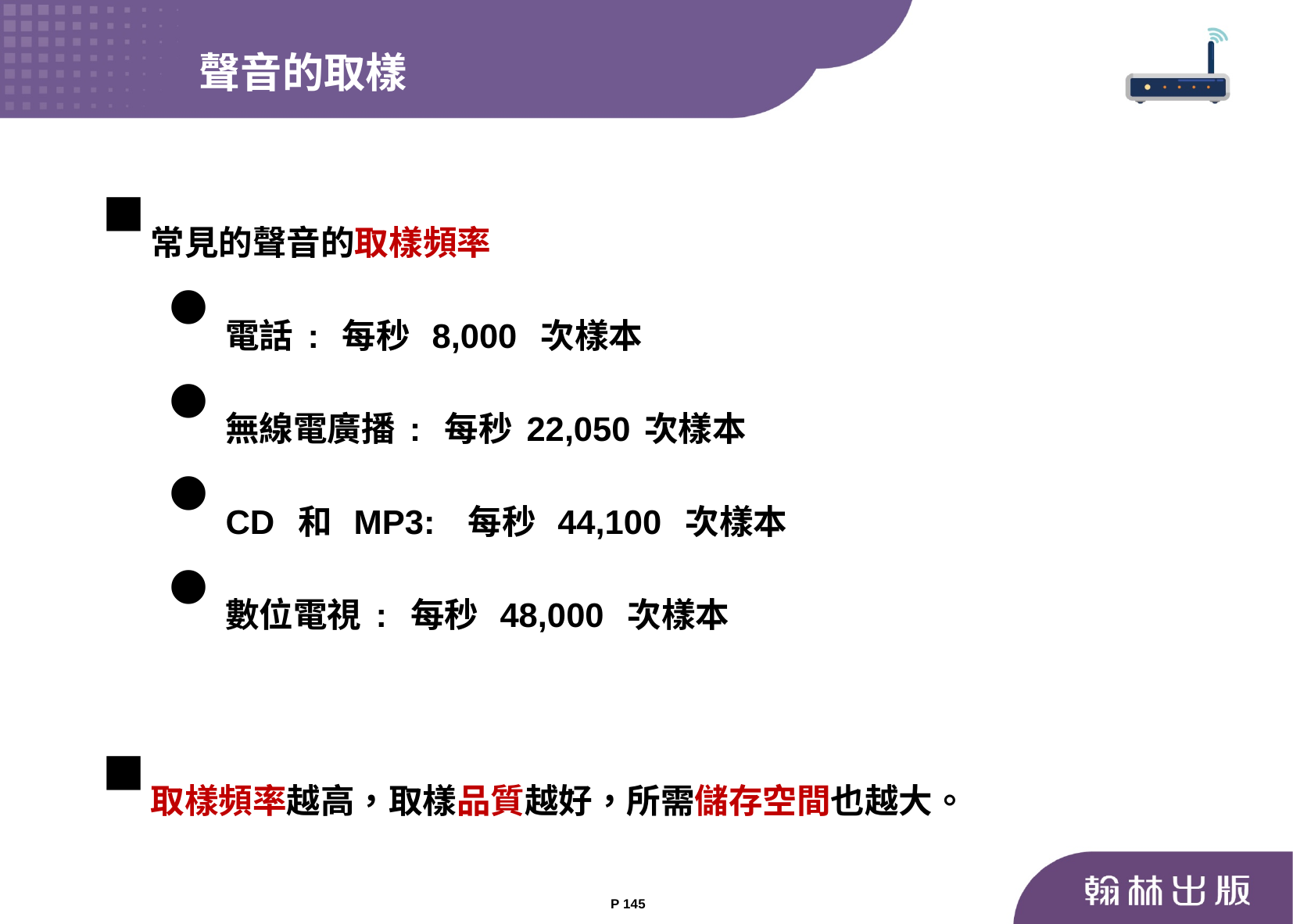

聲音的取樣
常見的聲音的取樣頻率
電話: 每秒 8,000 次樣本
無線電廣播: 每秒22,050次樣本
CD 和 MP3:  每秒 44,100 次樣本
數位電視: 每秒 48,000 次樣本

取樣頻率越高，取樣品質越好，所需儲存空間也越大。
P 145